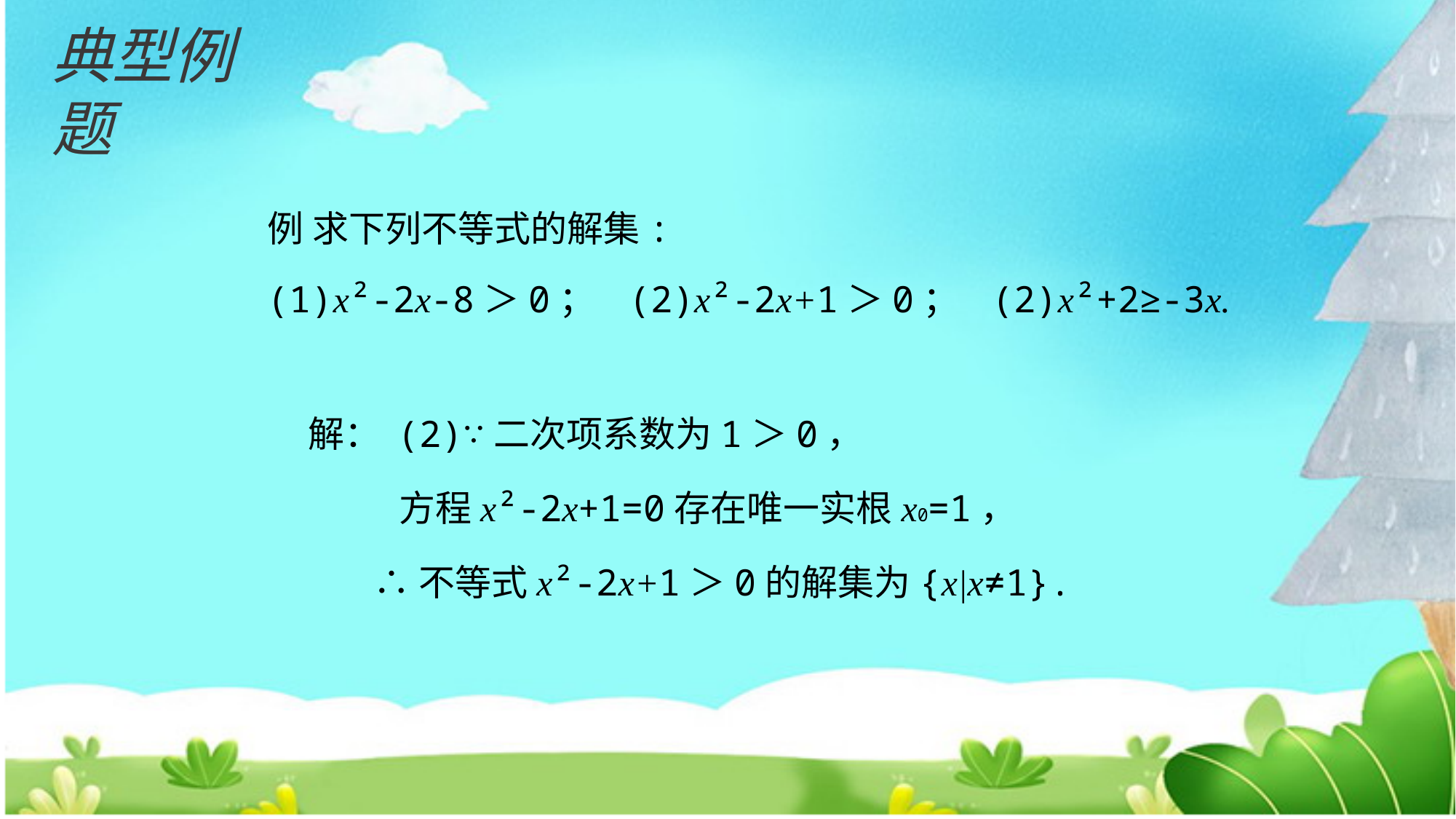

典型例题
例 求下列不等式的解集:
(1)x²-2x-8＞0；   (2)x²-2x+1＞0；   (2)x²+2≥-3x.
解： (2)∵二次项系数为1＞0，
          方程x²-2x+1=0存在唯一实根x0=1，
        ∴不等式x²-2x+1＞0的解集为{x|x≠1}.